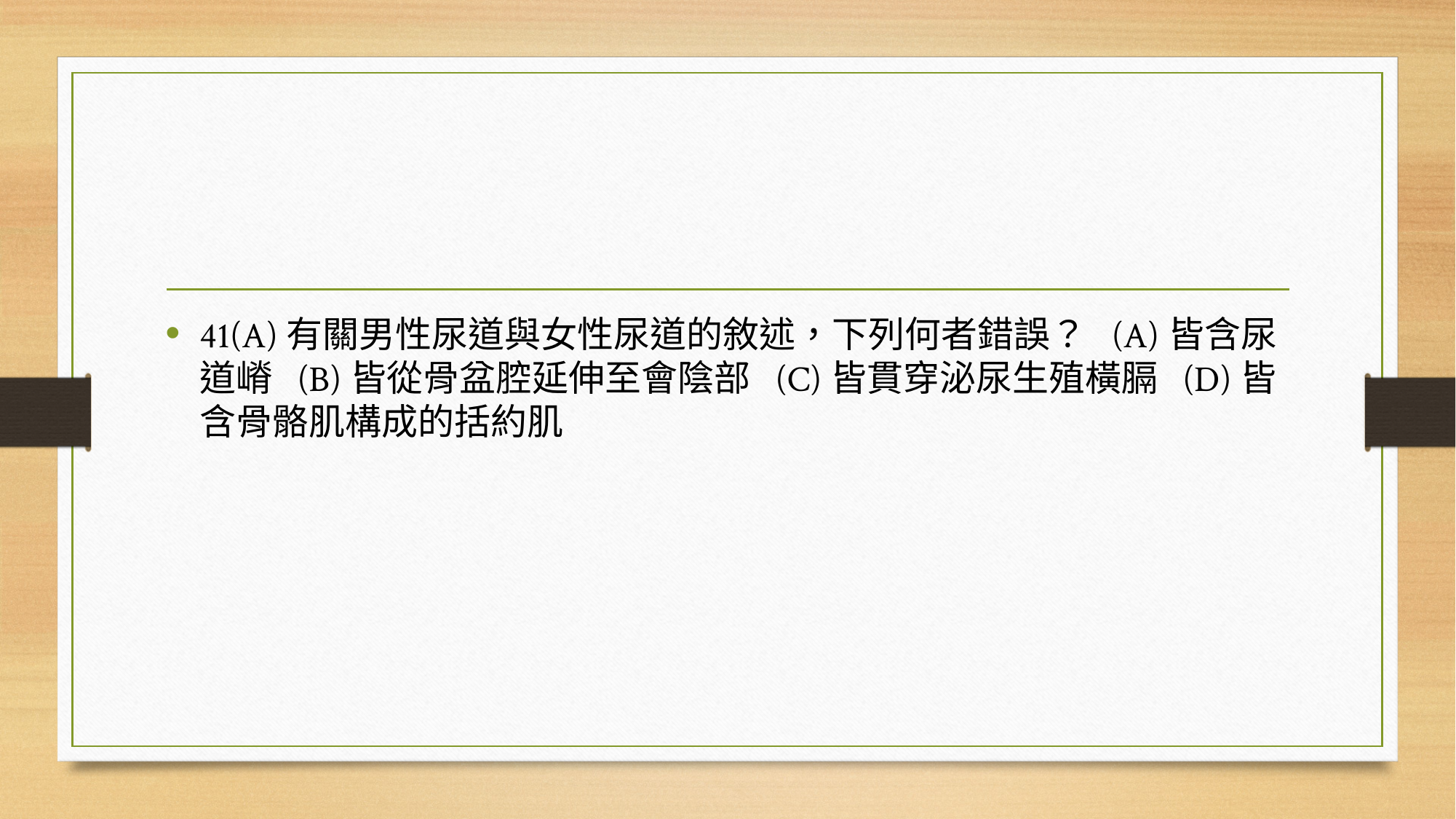

#
41(A)有關男性尿道與女性尿道的敘述，下列何者錯誤？  (A)皆含尿道嵴  (B)皆從骨盆腔延伸至會陰部  (C)皆貫穿泌尿生殖橫膈  (D)皆含骨骼肌構成的括約肌